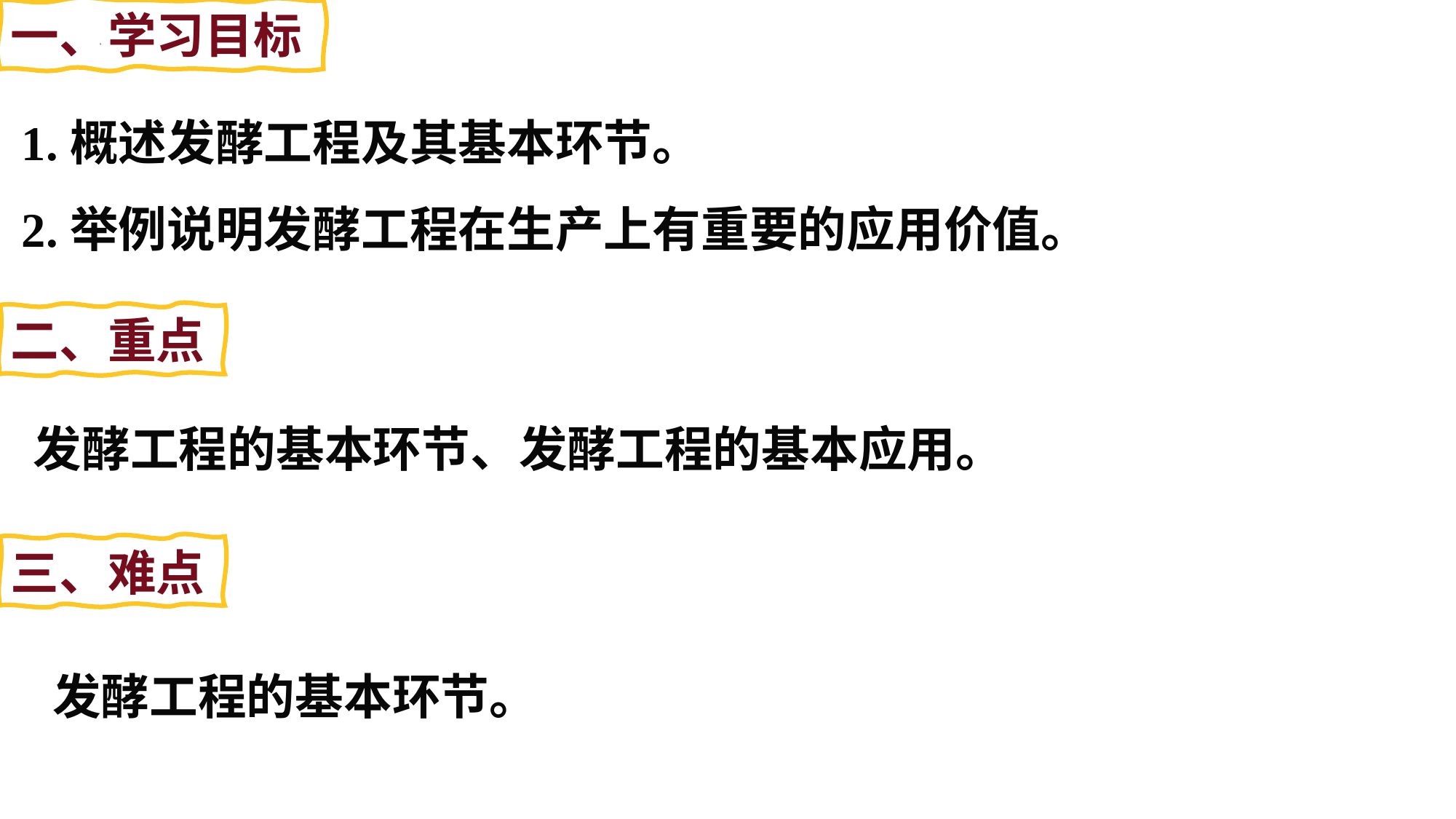

一、学习目标
1.概述发酵工程及其基本环节。
2.举例说明发酵工程在生产上有重要的应用价值。
二、重点
发酵工程的基本环节、发酵工程的基本应用。
三、难点
发酵工程的基本环节。